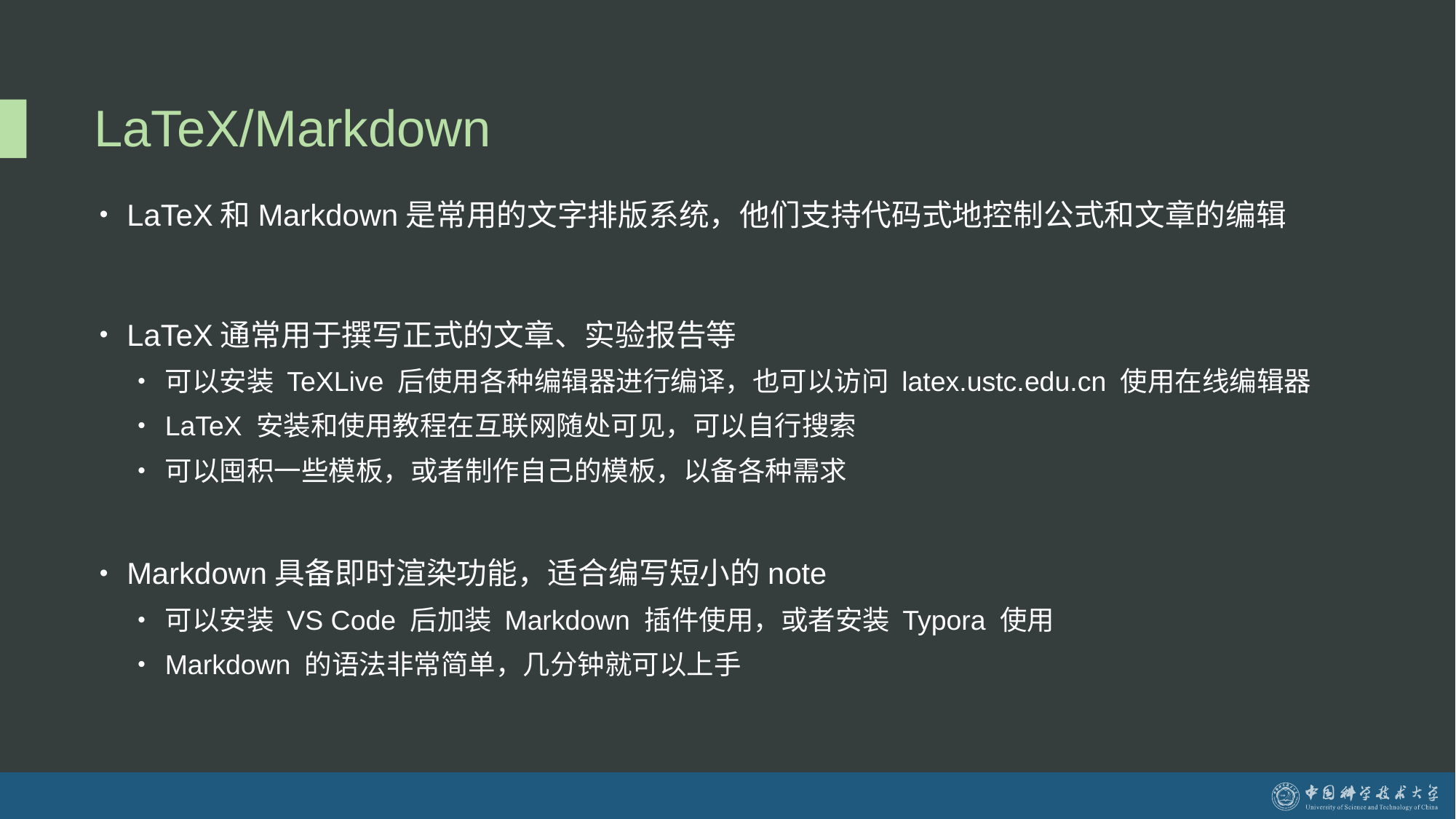

# LaTeX/Markdown
LaTeX和Markdown是常用的文字排版系统，他们支持代码式地控制公式和文章的编辑

LaTeX通常用于撰写正式的文章、实验报告等
可以安装 TeXLive 后使用各种编辑器进行编译，也可以访问 latex.ustc.edu.cn 使用在线编辑器
LaTeX 安装和使用教程在互联网随处可见，可以自行搜索
可以囤积一些模板，或者制作自己的模板，以备各种需求

Markdown具备即时渲染功能，适合编写短小的note
可以安装 VS Code 后加装 Markdown 插件使用，或者安装 Typora 使用
Markdown 的语法非常简单，几分钟就可以上手